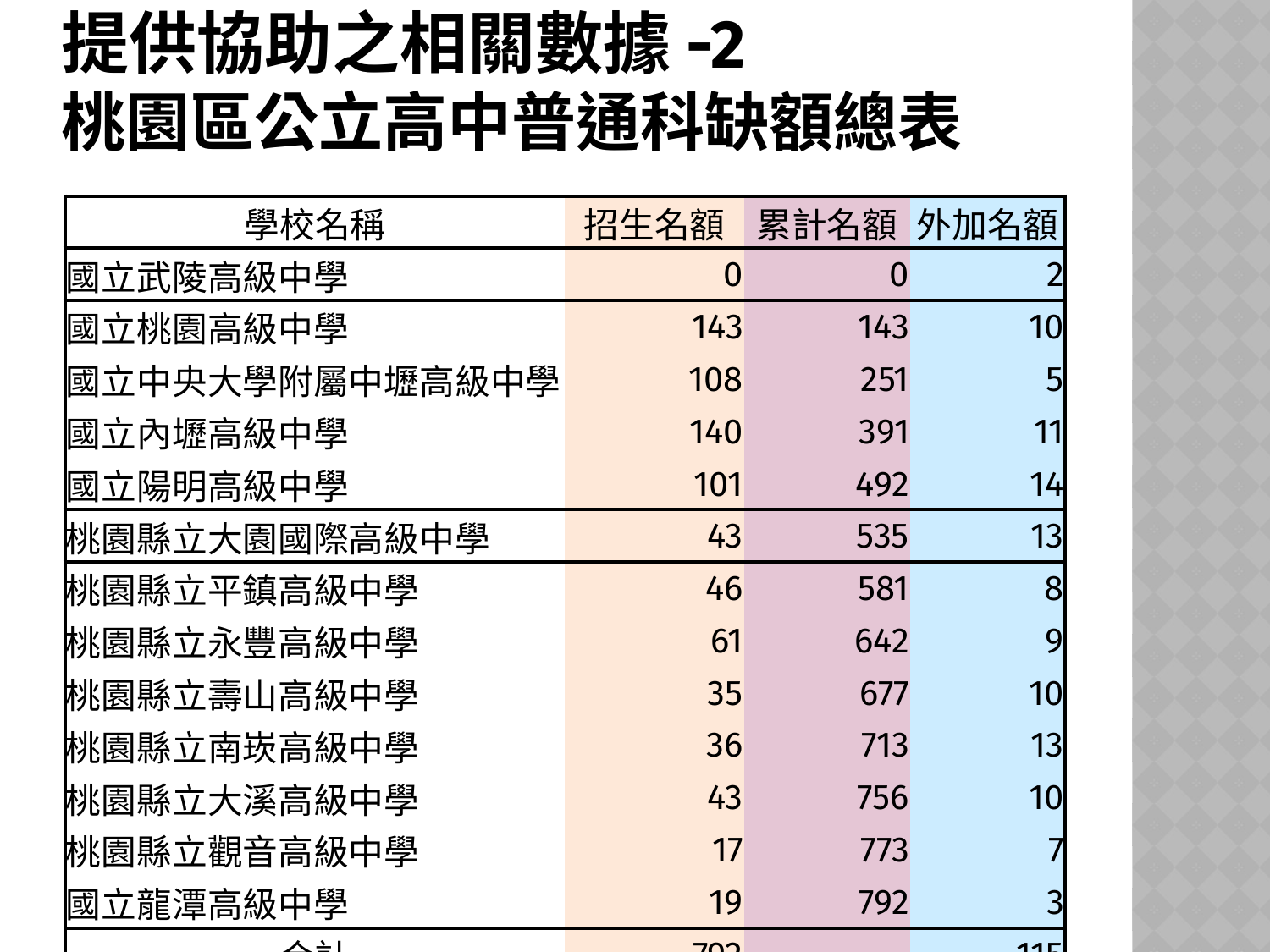

# 提供協助之相關數據-2 桃園區公立高中普通科缺額總表
| 學校名稱 | 招生名額 | 累計名額 | 外加名額 |
| --- | --- | --- | --- |
| 國立武陵高級中學 | 0 | 0 | 2 |
| 國立桃園高級中學 | 143 | 143 | 10 |
| 國立中央大學附屬中壢高級中學 | 108 | 251 | 5 |
| 國立內壢高級中學 | 140 | 391 | 11 |
| 國立陽明高級中學 | 101 | 492 | 14 |
| 桃園縣立大園國際高級中學 | 43 | 535 | 13 |
| 桃園縣立平鎮高級中學 | 46 | 581 | 8 |
| 桃園縣立永豐高級中學 | 61 | 642 | 9 |
| 桃園縣立壽山高級中學 | 35 | 677 | 10 |
| 桃園縣立南崁高級中學 | 36 | 713 | 13 |
| 桃園縣立大溪高級中學 | 43 | 756 | 10 |
| 桃園縣立觀音高級中學 | 17 | 773 | 7 |
| 國立龍潭高級中學 | 19 | 792 | 3 |
| 合計 | 792 |  | 115 |